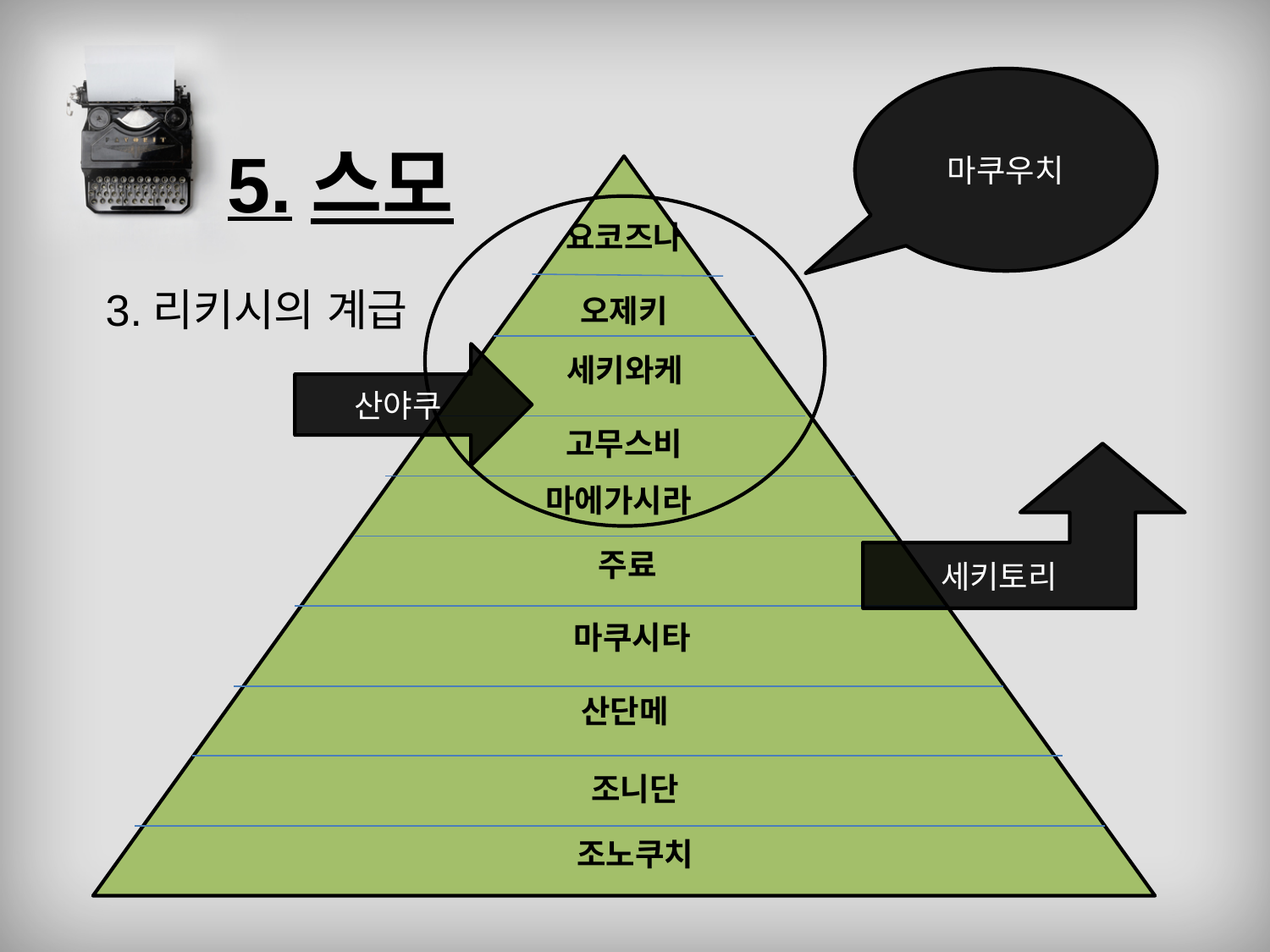

마쿠우치
# 5.스모

요코즈나
3.리키시의 계급

오제키
산야쿠
세키와케
고무스비
세키토리
마에가시라
주료
마쿠시타
산단메
조니단
조노쿠치